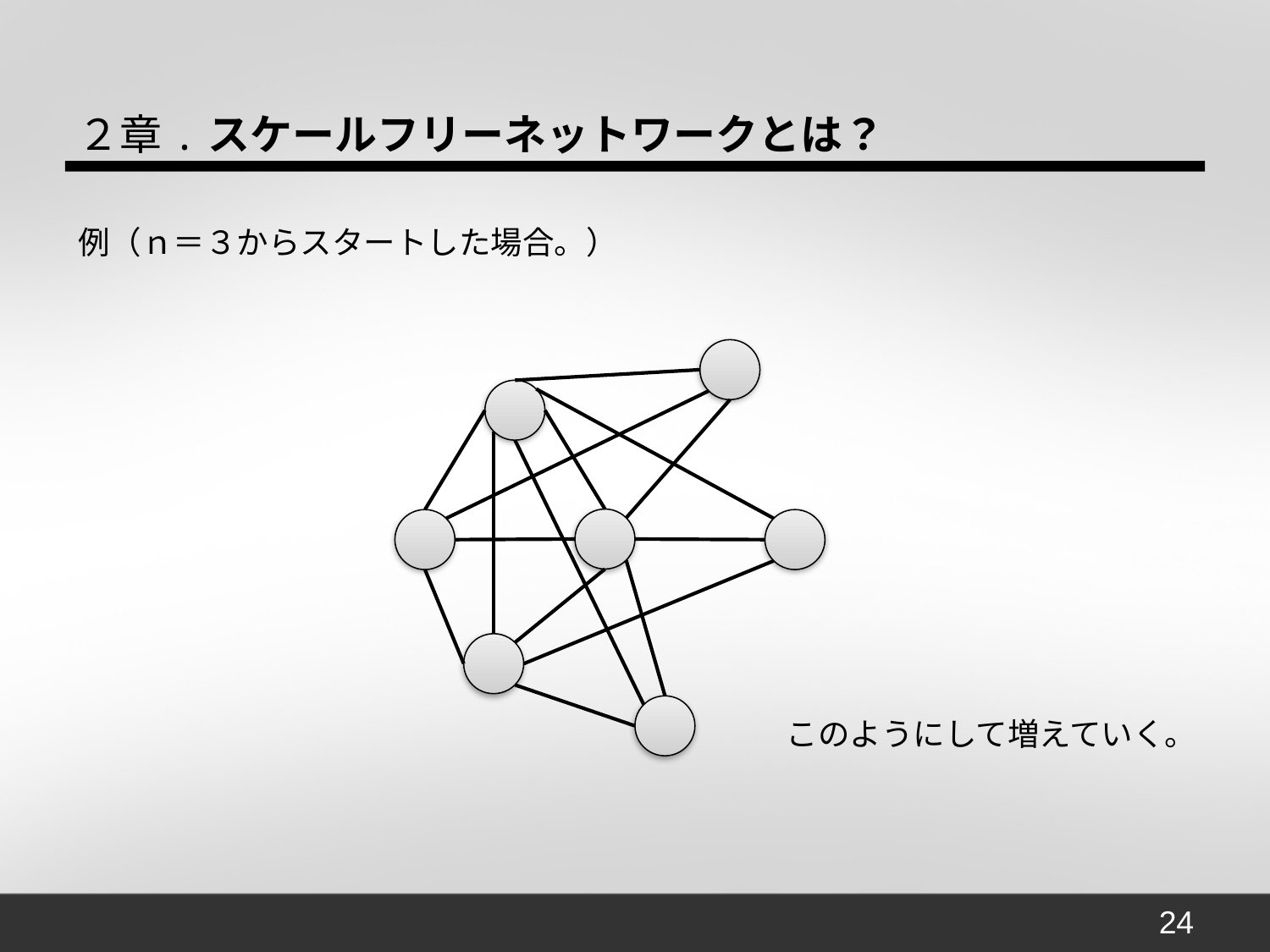

２章.スケールフリーネットワークとは？
例（ｎ＝３からスタートした場合。）

このようにして増えていく。
24